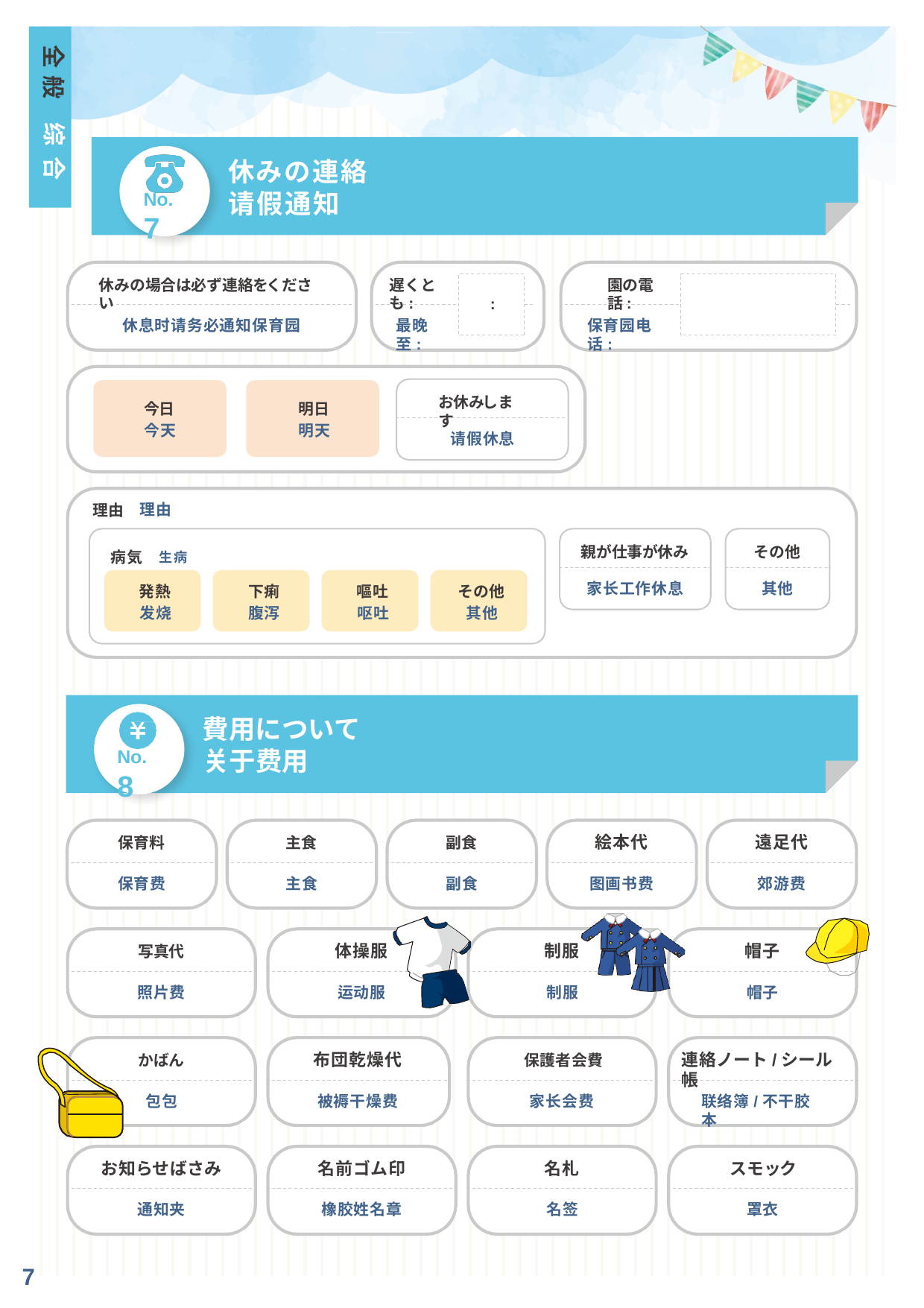

全 般
综  合

休みの連絡

No.7
请假通知

休みの場合は必ず連絡をください
遅くとも:
園の電話:

:
休息时请务必通知保育园
最晚至:
保育园电话:

お休みします
今日
今天
明日
明天
请假休息

理由
理由

病気	生病
親が仕事が休み
その他

家长工作休息
其他
下痢
腹泻
嘔吐
呕吐
発熱
その他
发烧
其他

費用について

No.8
关于费用

絵本代
遠足代
保育料
主食
副食
图画书费
郊游费
保育费
主食
副食

体操服
制服
帽子
写真代
运动服
制服
帽子
照片费

布団乾燥代
連絡ノート/シール帳

保護者会費
かばん
被褥干燥费
包包
家长会费
联络簿/不干胶本

お知らせばさみ
名前ゴム印
名札
スモック

通知夹
橡胶姓名章
名签
罩衣
7